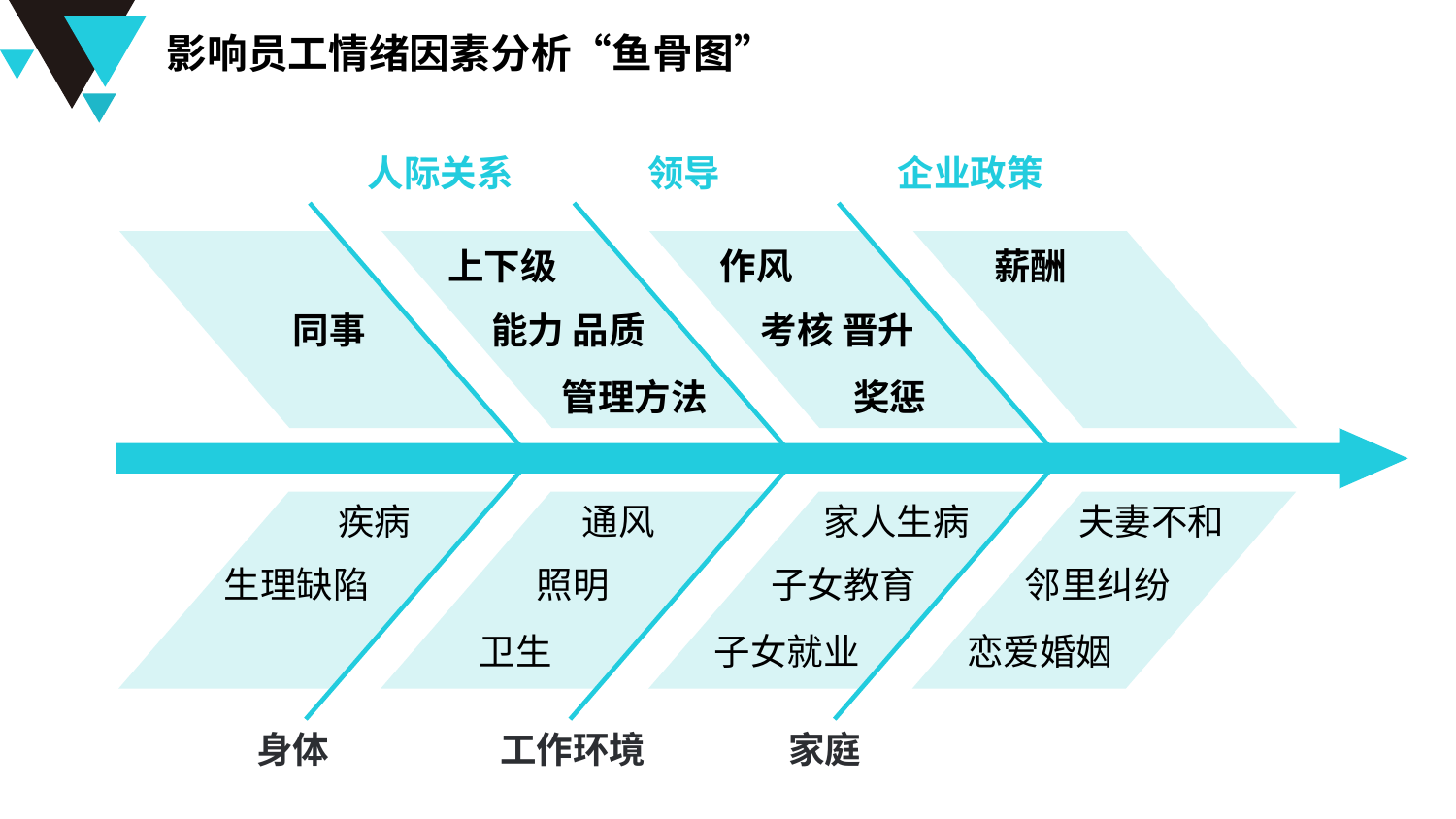

影响员工情绪因素分析“鱼骨图”
人际关系
领导
企业政策

上下级
作风
 薪酬
同事
能力 品质
考核 晋升
管理方法
奖惩

 疾病

通风

家人生病

夫妻不和
生理缺陷
照明
子女教育
邻里纠纷
卫生
子女就业
恋爱婚姻
身体
工作环境
家庭